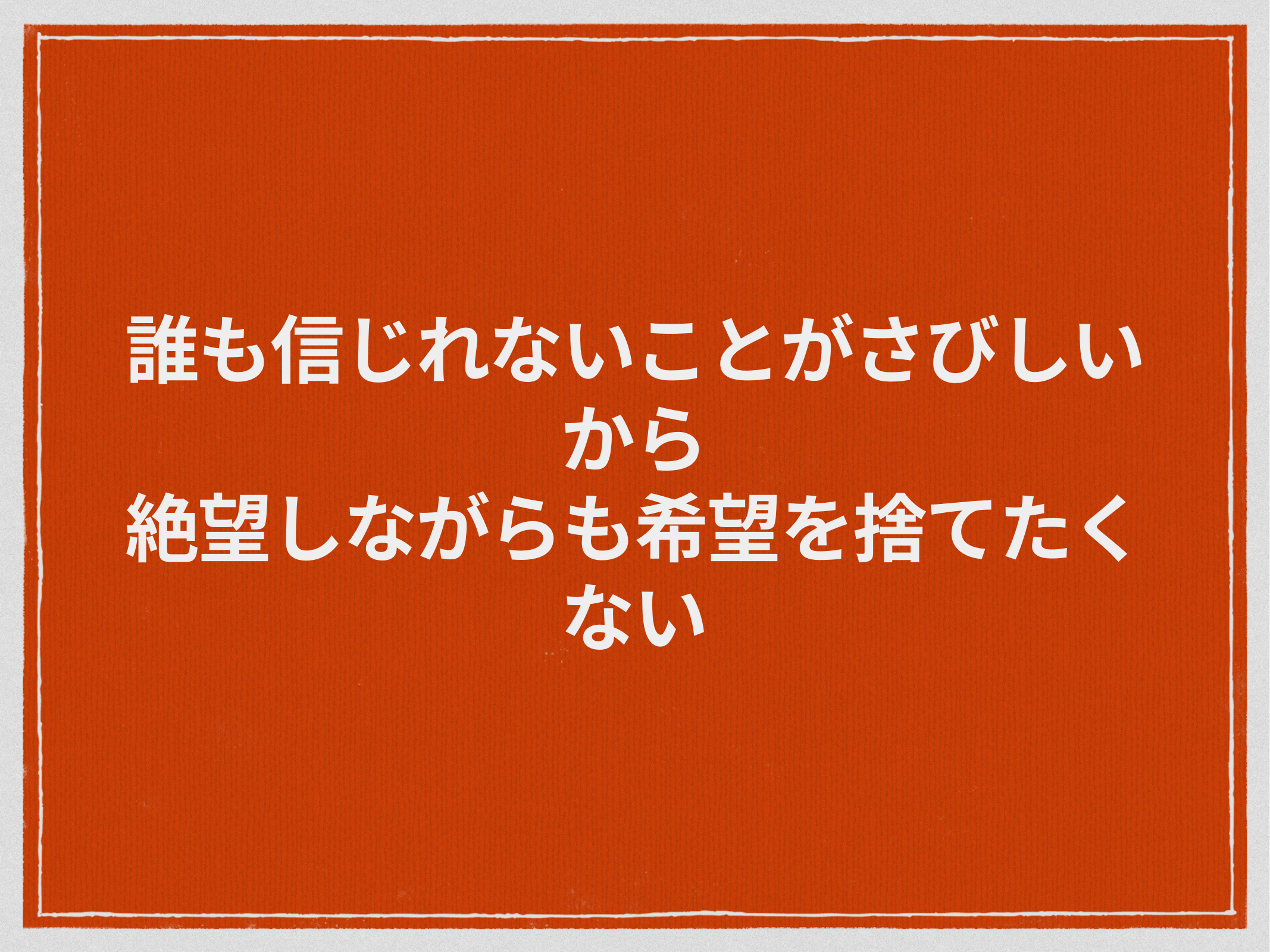

# 誰も信じれないことがさびしいから 絶望しながらも希望を捨てたくない